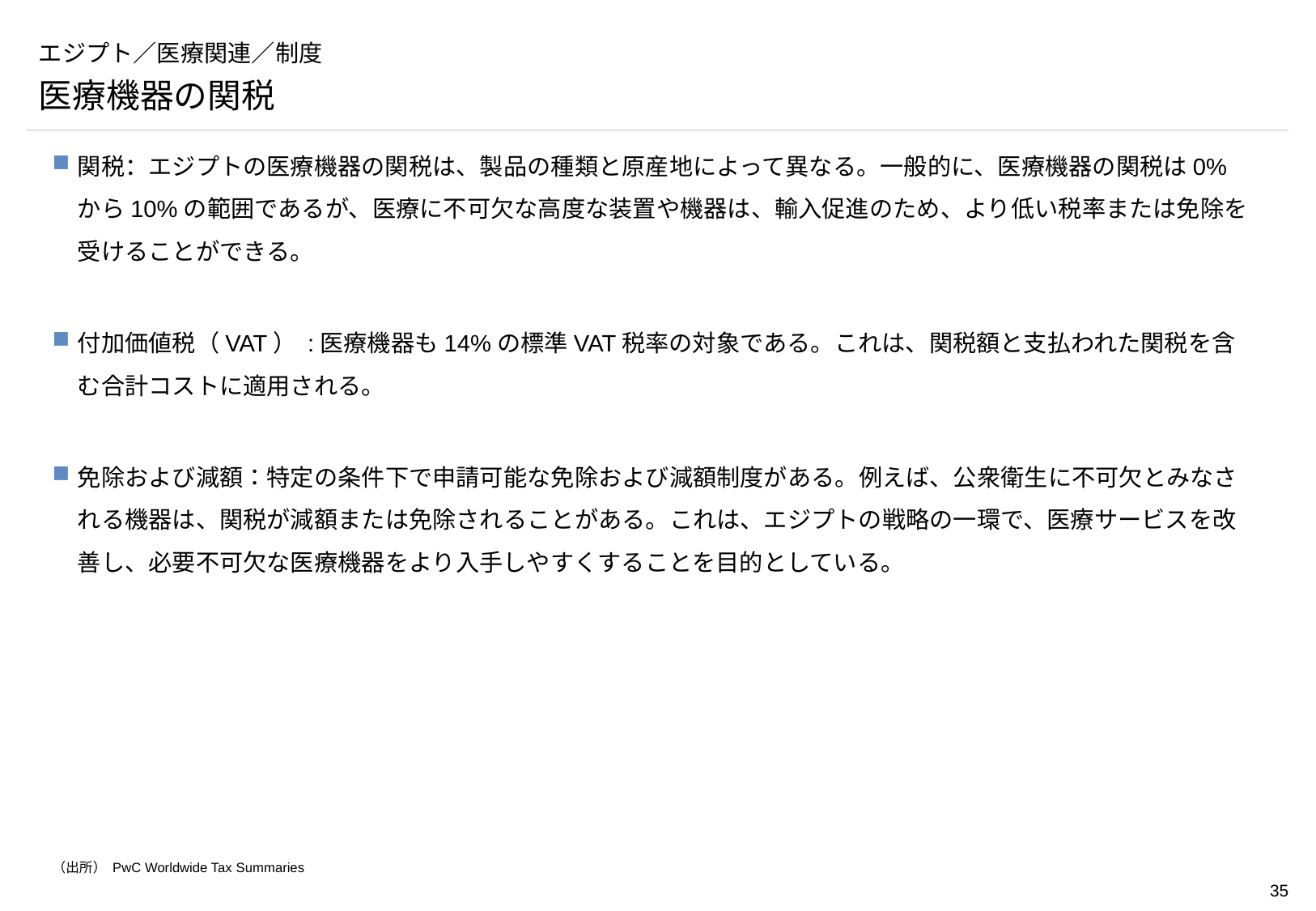

# エジプト／医療関連／制度
医療機器の関税
関税：エジプトの医療機器の関税は、製品の種類と原産地によって異なる。一般的に、医療機器の関税は0%から10%の範囲であるが、医療に不可欠な高度な装置や機器は、輸入促進のため、より低い税率または免除を受けることができる。

付加価値税（VAT） :医療機器も14%の標準VAT税率の対象である。これは、関税額と支払われた関税を含む合計コストに適用される。

免除および減額：特定の条件下で申請可能な免除および減額制度がある。例えば、公衆衛生に不可欠とみなされる機器は、関税が減額または免除されることがある。これは、エジプトの戦略の一環で、医療サービスを改善し、必要不可欠な医療機器をより入手しやすくすることを目的としている。

（出所） PwC Worldwide Tax Summaries